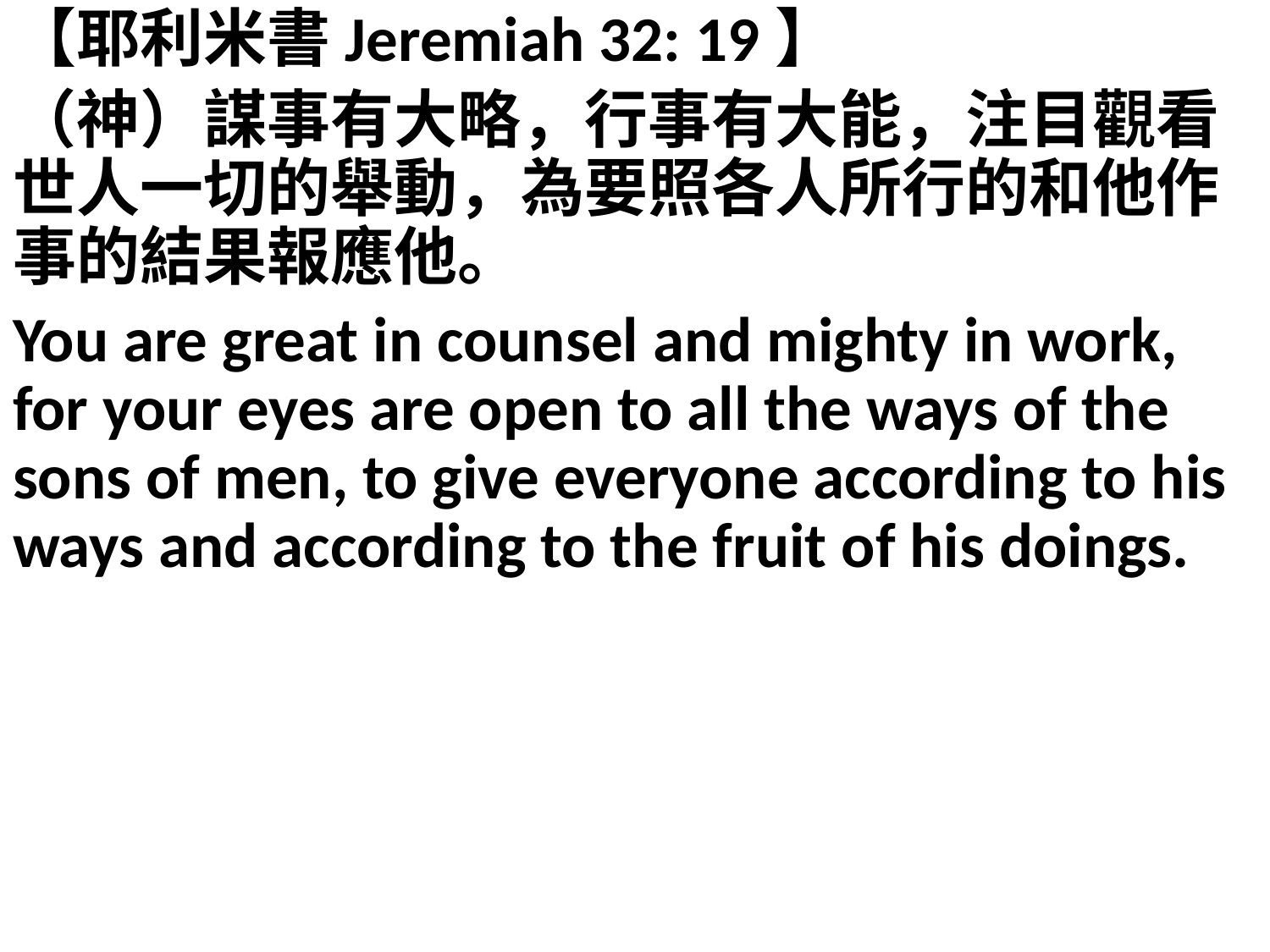

【耶利米書Jeremiah 32: 19】
（神）謀事有大略，行事有大能，注目觀看世人一切的舉動，為要照各人所行的和他作事的結果報應他。
You are great in counsel and mighty in work, for your eyes are open to all the ways of the sons of men, to give everyone according to his ways and according to the fruit of his doings.